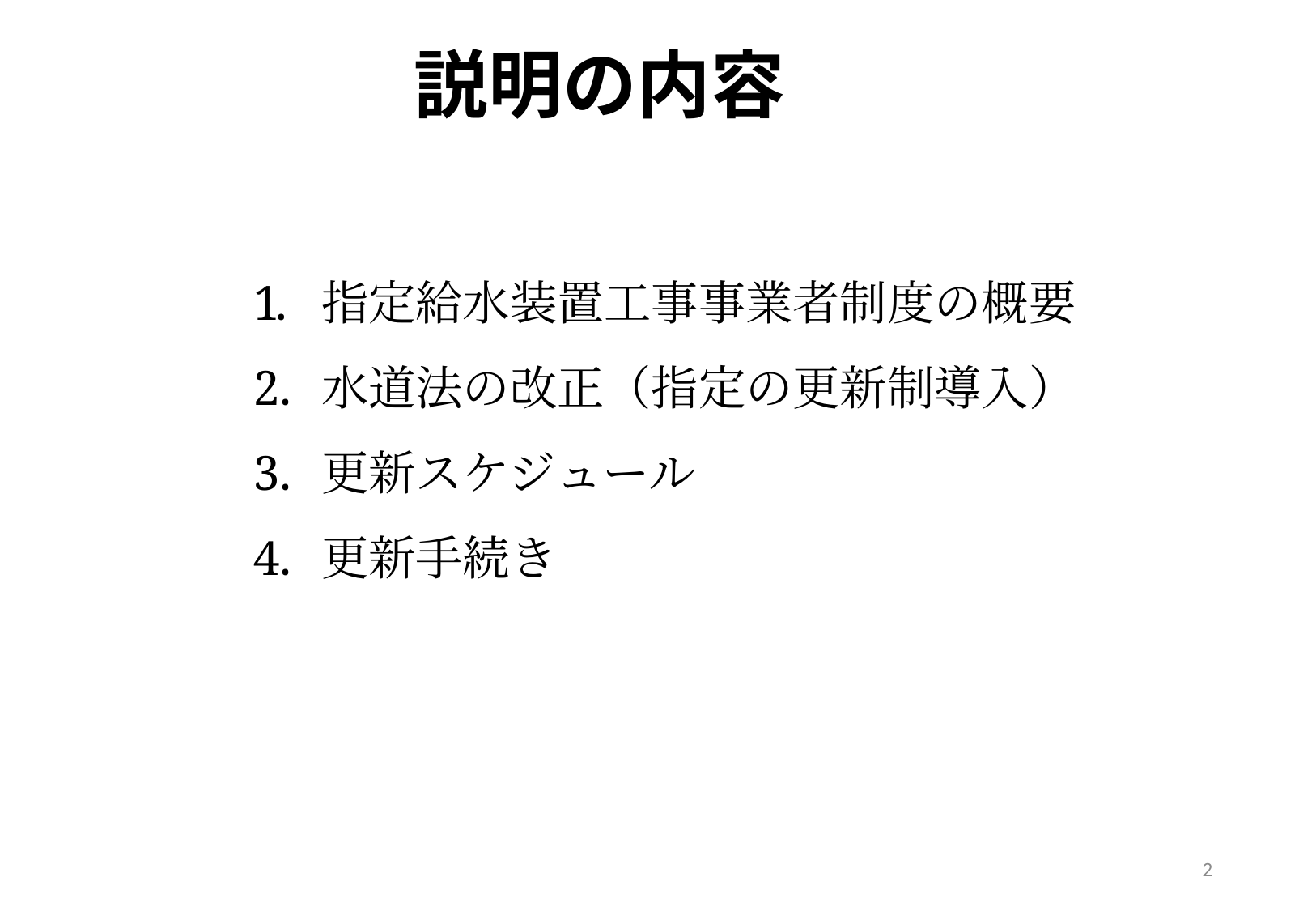

説明の内容
指定給水装置工事事業者制度の概要
水道法の改正（指定の更新制導入）
更新スケジュール
更新手続き
2